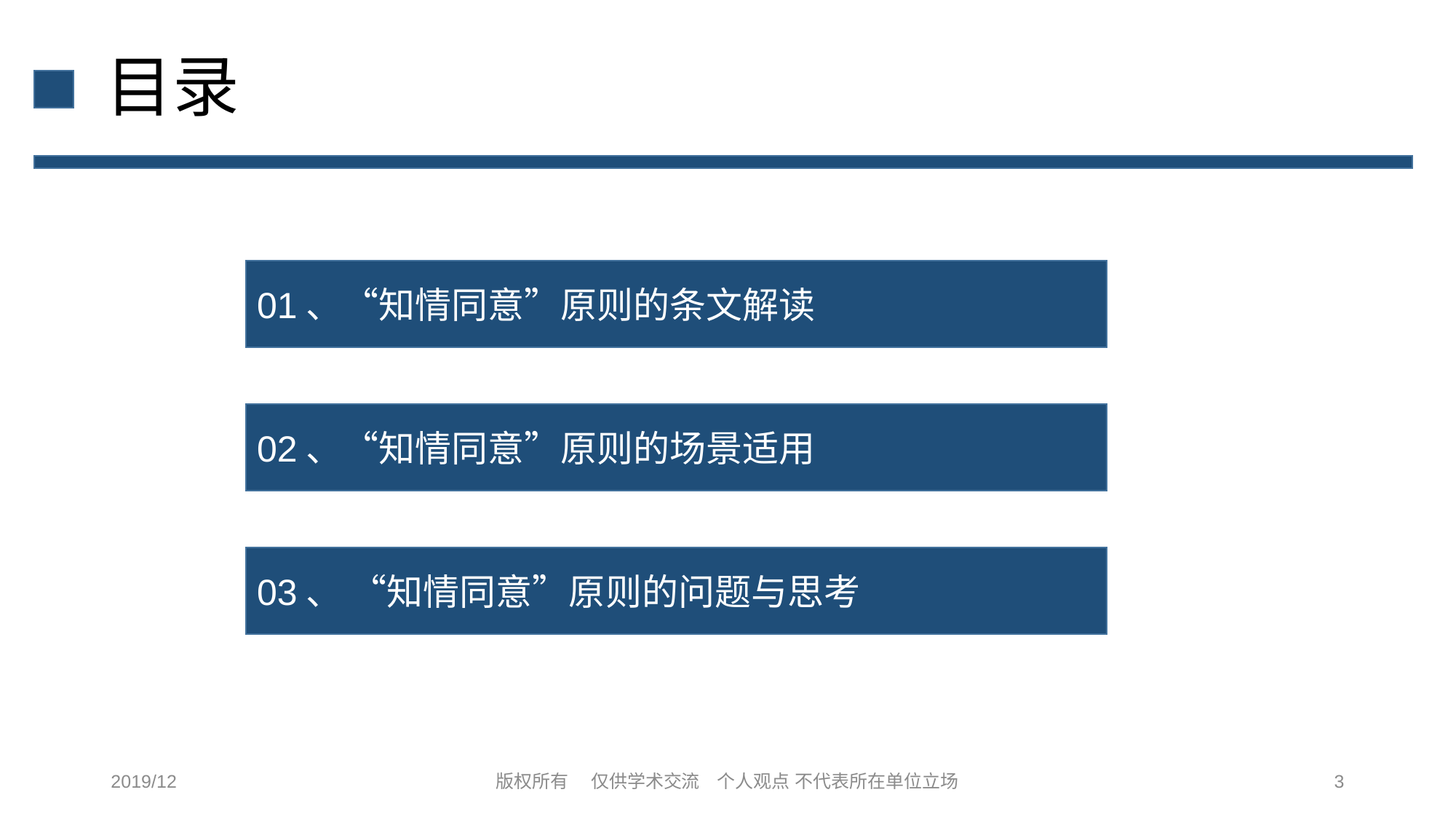

# 目录

01、“知情同意”原则的条文解读
02、“知情同意”原则的场景适用
03、 “知情同意”原则的问题与思考

2019/12
版权所有    仅供学术交流   个人观点 不代表所在单位立场
3